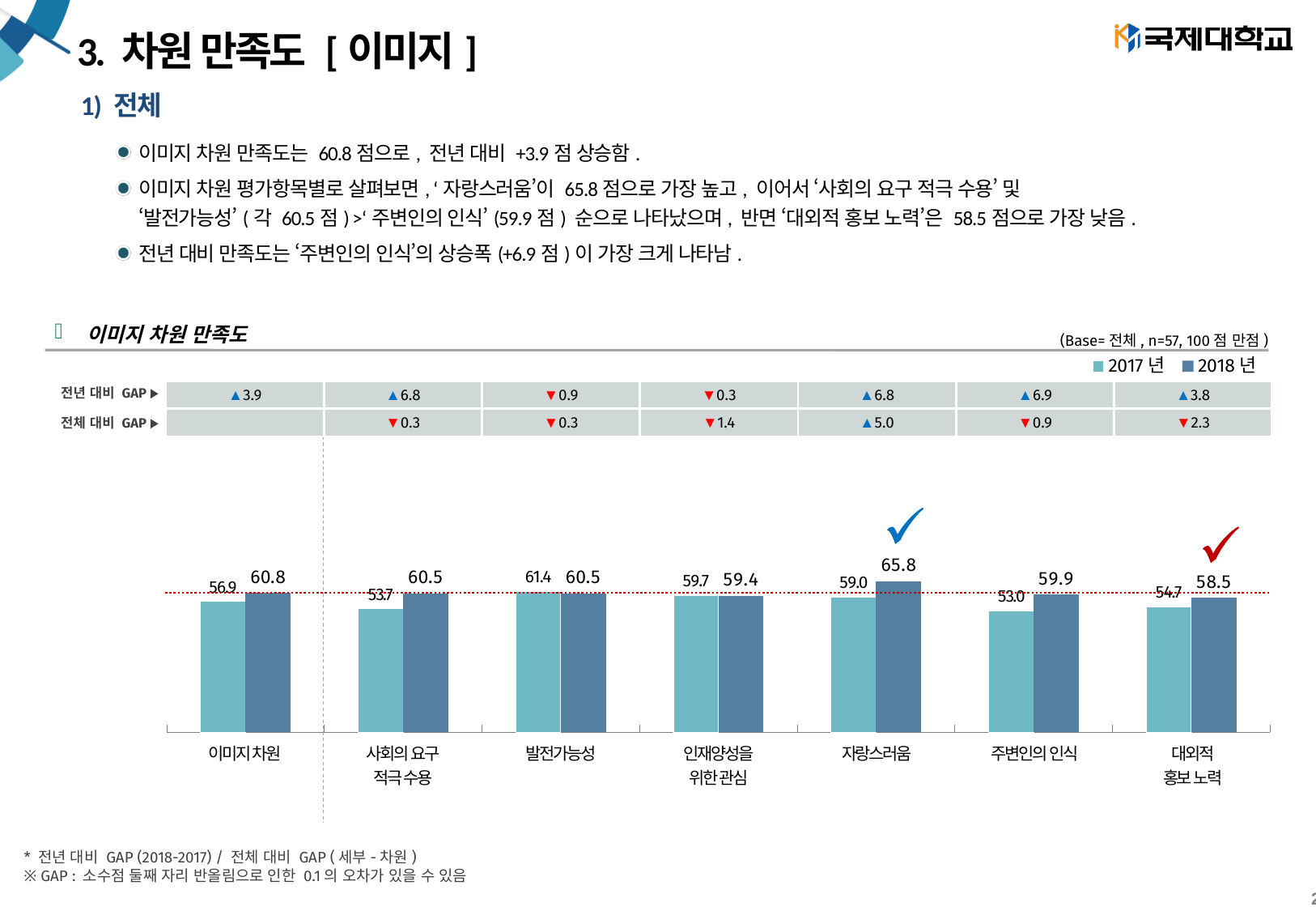

# 3. 차원 만족도 [이미지]
1) 전체
이미지 차원 만족도는 60.8점으로, 전년 대비 +3.9점 상승함.
이미지 차원 평가항목별로 살펴보면, ‘자랑스러움’이 65.8점으로 가장 높고, 이어서 ‘사회의 요구 적극 수용’ 및
‘발전가능성’(각 60.5점) >‘주변인의 인식’(59.9점) 순으로 나타났으며, 반면 ‘대외적 홍보 노력’은 58.5점으로 가장 낮음.
전년 대비 만족도는 ‘주변인의 인식’의 상승폭(+6.9점)이 가장 크게 나타남.
이미지 차원 만족도
(Base=전체, n=57, 100점 만점)

### Chart

| Category | 2017년 | 2018년 |
|---|---|---|
| 이미지 차원 | 56.923383084577125 | 60.76998050707603 |
| 사회의 요구 적극 수용 | 53.7328358208955 | 60.52631578964913 |
| 발전가능성 | 61.44328358208955 | 60.52631578929825 |
| 인재양성을 위한 관심 | 59.701492537313435 | 59.35672514684209 |
| 자랑스러움 | 58.95522388059702 | 65.78947368421052 |
| 주변인의 인식 | 52.985074626865675 | 59.94152046807017 |
| 대외적 홍보 노력 | 54.722388059701515 | 58.47953216438595 |
전년 대비 GAP ▶
| ▲3.9 | ▲6.8 | ▼0.9 | ▼0.3 | ▲6.8 | ▲6.9 | ▲3.8 |
| --- | --- | --- | --- | --- | --- | --- |
|  | ▼0.3 | ▼0.3 | ▼1.4 | ▲5.0 | ▼0.9 | ▼2.3 |
전체 대비 GAP ▶

| 이미지 차원 | 사회의 요구 적극 수용 | 발전가능성 | 인재양성을 위한 관심 | 자랑스러움 | 주변인의 인식 | 대외적 홍보 노력 |
| --- | --- | --- | --- | --- | --- | --- |
* 전년 대비 GAP (2018-2017) / 전체 대비 GAP (세부-차원)
※ GAP : 소수점 둘째 자리 반올림으로 인한 0.1의 오차가 있을 수 있음